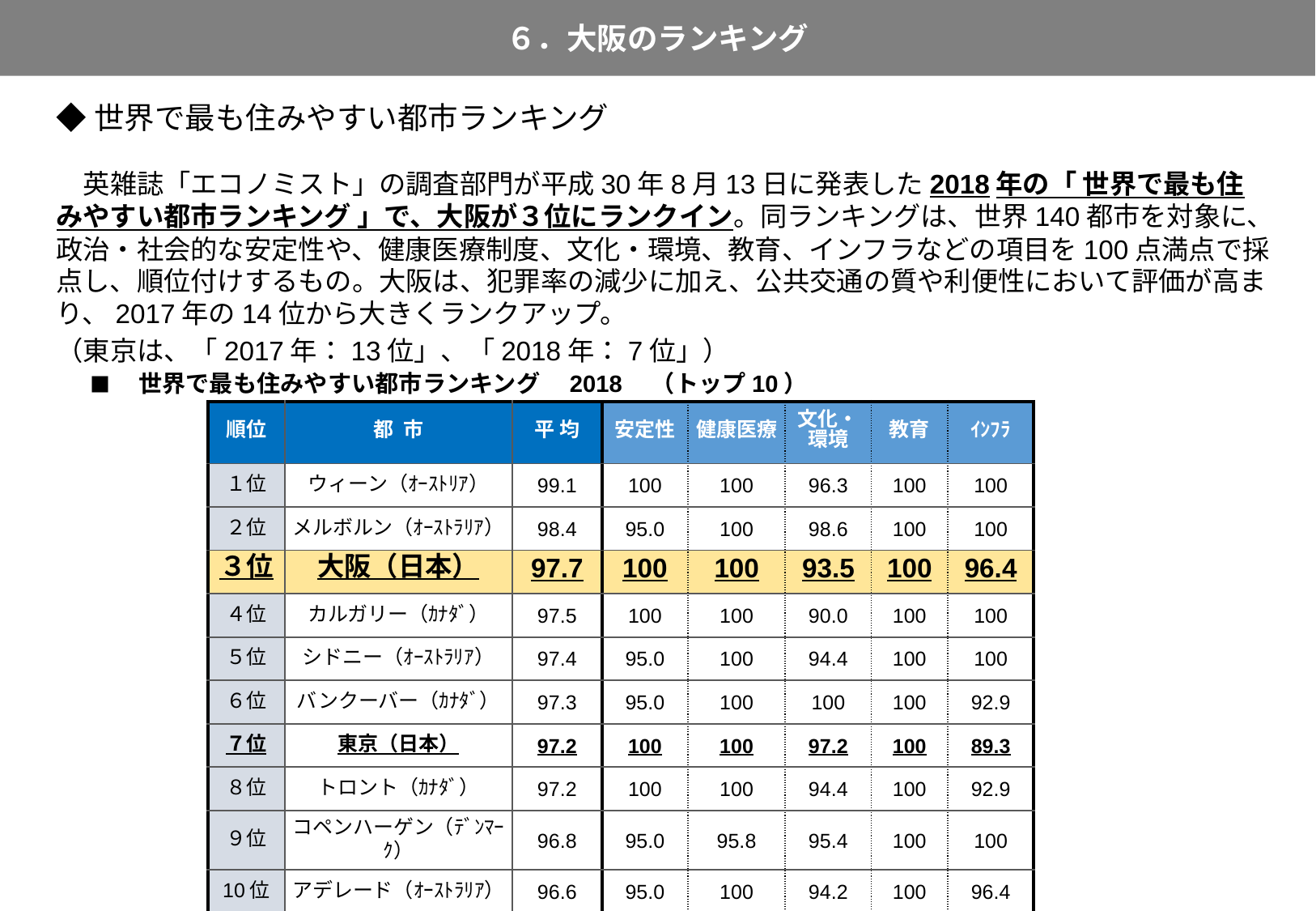

６．大阪のランキング
12
◆世界で最も住みやすい都市ランキング

　英雑誌「エコノミスト」の調査部門が平成30年8月13日に発表した2018年の「 世界で最も住みやすい都市ランキング 」で、大阪が３位にランクイン。同ランキングは、世界140都市を対象に、政治・社会的な安定性や、健康医療制度、文化・環境、教育、インフラなどの項目を100点満点で採点し、順位付けするもの。大阪は、犯罪率の減少に加え、公共交通の質や利便性において評価が高まり、2017年の14位から大きくランクアップ。
（東京は、「2017年：13位」、「2018年：7位」）
■　世界で最も住みやすい都市ランキング　2018　（トップ10）
| 順位 | 都 市 | 平 均 | 安定性 | 健康医療 | 文化・ 環境 | 教育 | ｲﾝﾌﾗ |
| --- | --- | --- | --- | --- | --- | --- | --- |
| １位 | ウィーン（ｵｰｽﾄﾘｱ） | 99.1 | 100 | 100 | 96.3 | 100 | 100 |
| ２位 | メルボルン（ｵｰｽﾄﾗﾘｱ） | 98.4 | 95.0 | 100 | 98.6 | 100 | 100 |
| ３位 | 大阪（日本） | 97.7 | 100 | 100 | 93.5 | 100 | 96.4 |
| ４位 | カルガリー（ｶﾅﾀﾞ） | 97.5 | 100 | 100 | 90.0 | 100 | 100 |
| ５位 | シドニー（ｵｰｽﾄﾗﾘｱ） | 97.4 | 95.0 | 100 | 94.4 | 100 | 100 |
| ６位 | バンクーバー（ｶﾅﾀﾞ） | 97.3 | 95.0 | 100 | 100 | 100 | 92.9 |
| ７位 | 東京（日本） | 97.2 | 100 | 100 | 97.2 | 100 | 89.3 |
| ８位 | トロント（ｶﾅﾀﾞ） | 97.2 | 100 | 100 | 94.4 | 100 | 92.9 |
| ９位 | コペンハーゲン（ﾃﾞﾝﾏｰｸ） | 96.8 | 95.0 | 95.8 | 95.4 | 100 | 100 |
| 10位 | アデレード（ｵｰｽﾄﾗﾘｱ） | 96.6 | 95.0 | 100 | 94.2 | 100 | 96.4 |